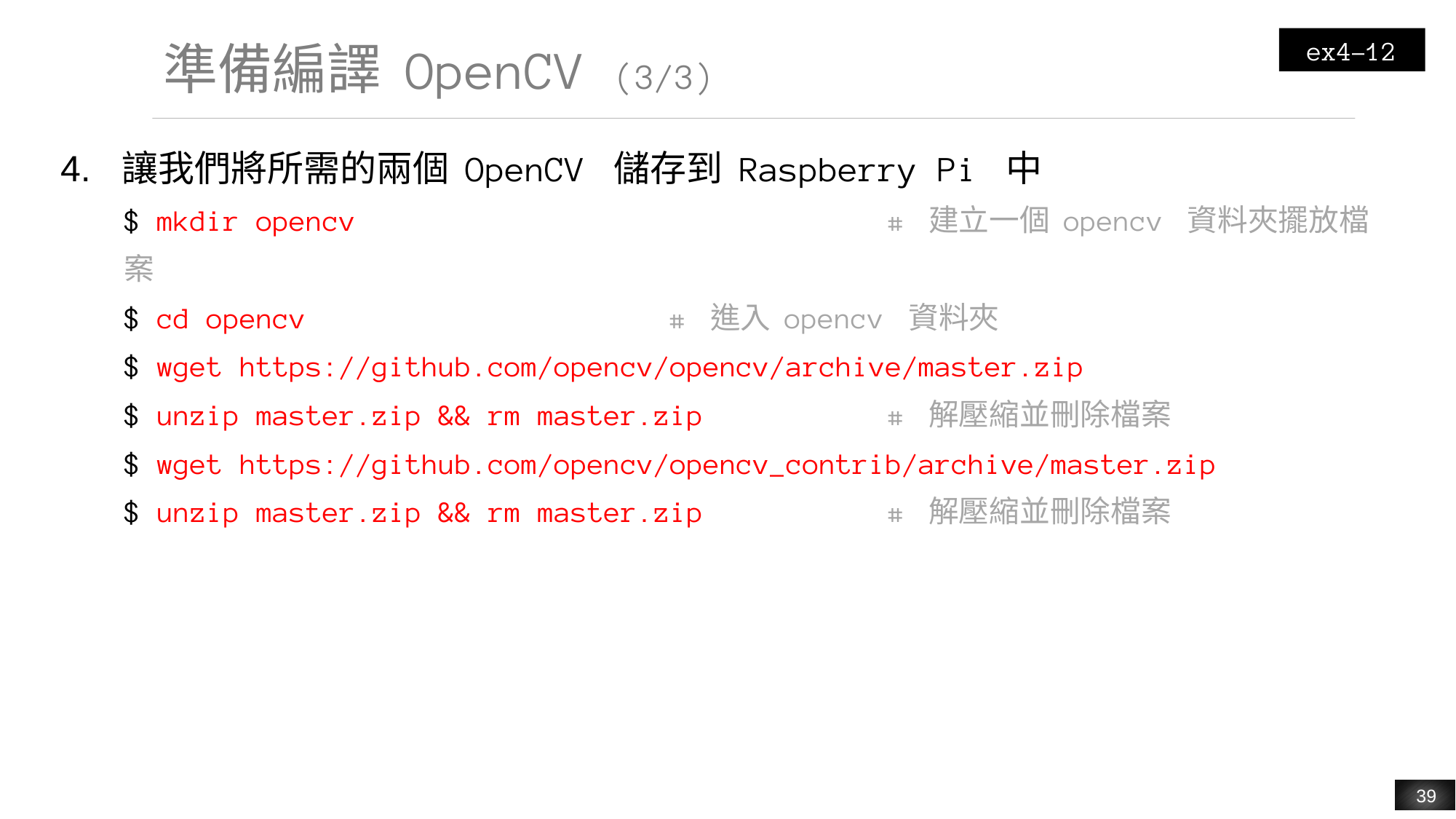

ex4-12
# 準備編譯 OpenCV (3/3)
讓我們將所需的兩個 OpenCV 儲存到 Raspberry Pi 中
$ mkdir opencv					# 建立一個 opencv 資料夾擺放檔案
$ cd opencv				# 進入 opencv 資料夾
$ wget https://github.com/opencv/opencv/archive/master.zip
$ unzip master.zip && rm master.zip		# 解壓縮並刪除檔案
$ wget https://github.com/opencv/opencv_contrib/archive/master.zip
$ unzip master.zip && rm master.zip		# 解壓縮並刪除檔案